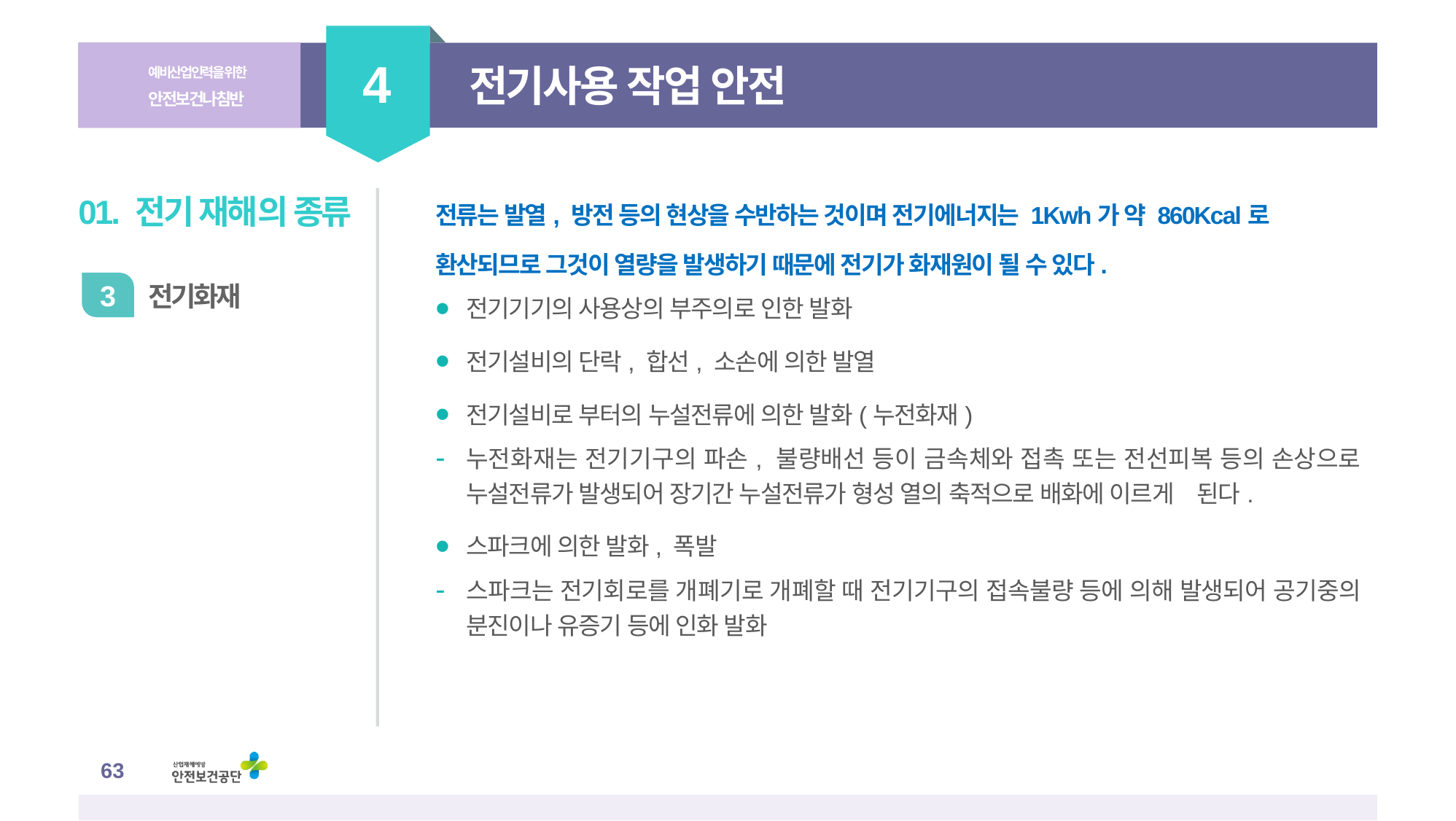

4
예비산업인력을 위한
안전보건나침반
전기사용 작업 안전
01. 전기 재해의 종류
전류는 발열, 방전 등의 현상을 수반하는 것이며 전기에너지는 1Kwh가 약 860Kcal로
환산되므로 그것이 열량을 발생하기 때문에 전기가 화재원이 될 수 있다.
전기기기의 사용상의 부주의로 인한 발화
전기설비의 단락, 합선, 소손에 의한 발열
전기설비로 부터의 누설전류에 의한 발화(누전화재)
누전화재는 전기기구의 파손, 불량배선 등이 금속체와 접촉 또는 전선피복 등의 손상으로 누설전류가 발생되어 장기간 누설전류가 형성 열의 축적으로 배화에 이르게    된다.
스파크에 의한 발화, 폭발
스파크는 전기회로를 개폐기로 개폐할 때 전기기구의 접속불량 등에 의해 발생되어 공기중의 분진이나 유증기 등에 인화 발화
전기화재
3